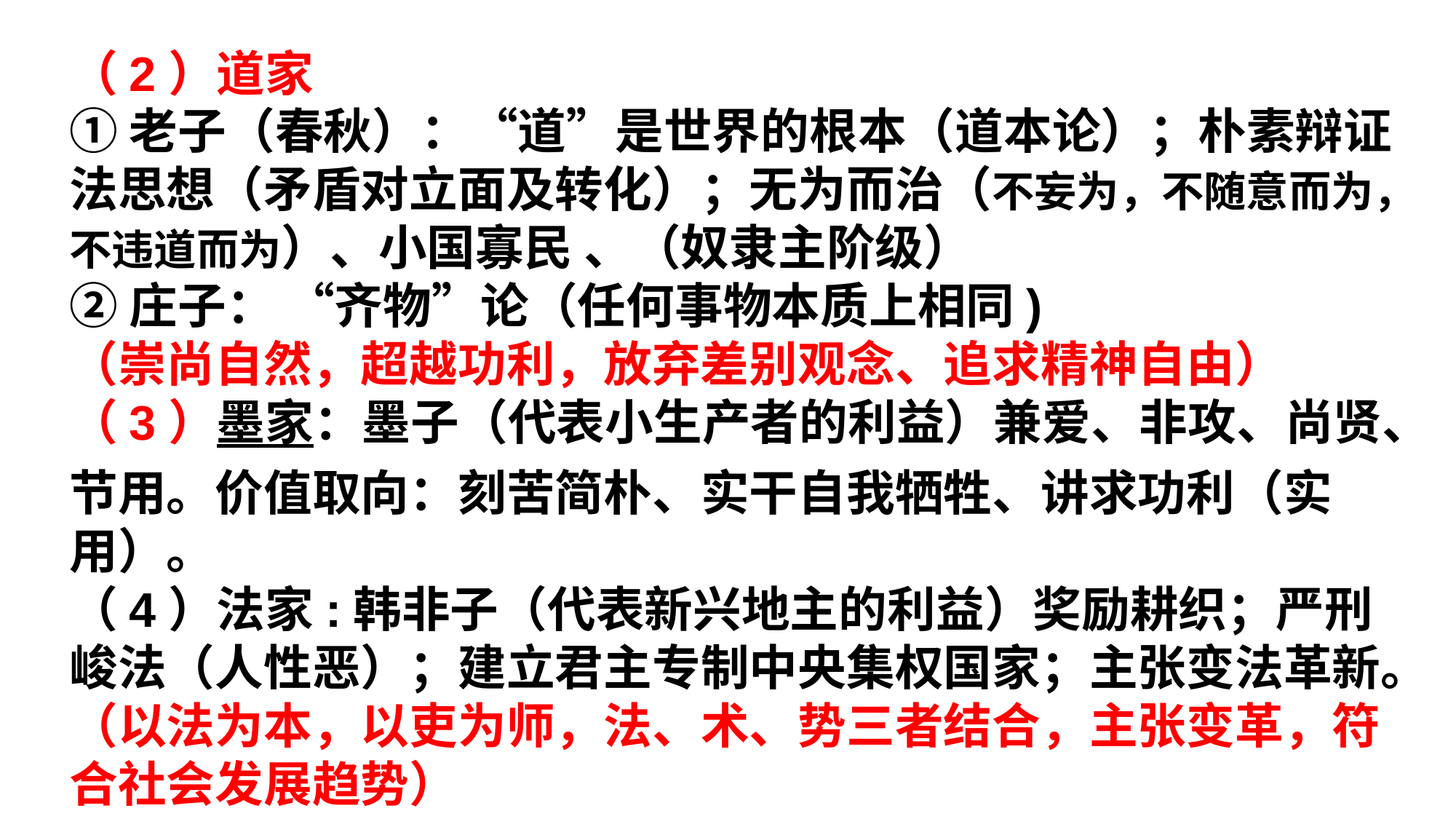

（2）道家
①老子（春秋）：“道”是世界的根本（道本论）；朴素辩证法思想（矛盾对立面及转化）；无为而治（不妄为，不随意而为，不违道而为）、小国寡民 、（奴隶主阶级）
②庄子： “齐物”论（任何事物本质上相同)
（崇尚自然，超越功利，放弃差别观念、追求精神自由）
（3）墨家：墨子（代表小生产者的利益）兼爱、非攻、尚贤、节用。价值取向：刻苦简朴、实干自我牺牲、讲求功利（实用）。
（4）法家:韩非子（代表新兴地主的利益）奖励耕织；严刑峻法（人性恶）；建立君主专制中央集权国家；主张变法革新。
（以法为本，以吏为师，法、术、势三者结合，主张变革，符合社会发展趋势）